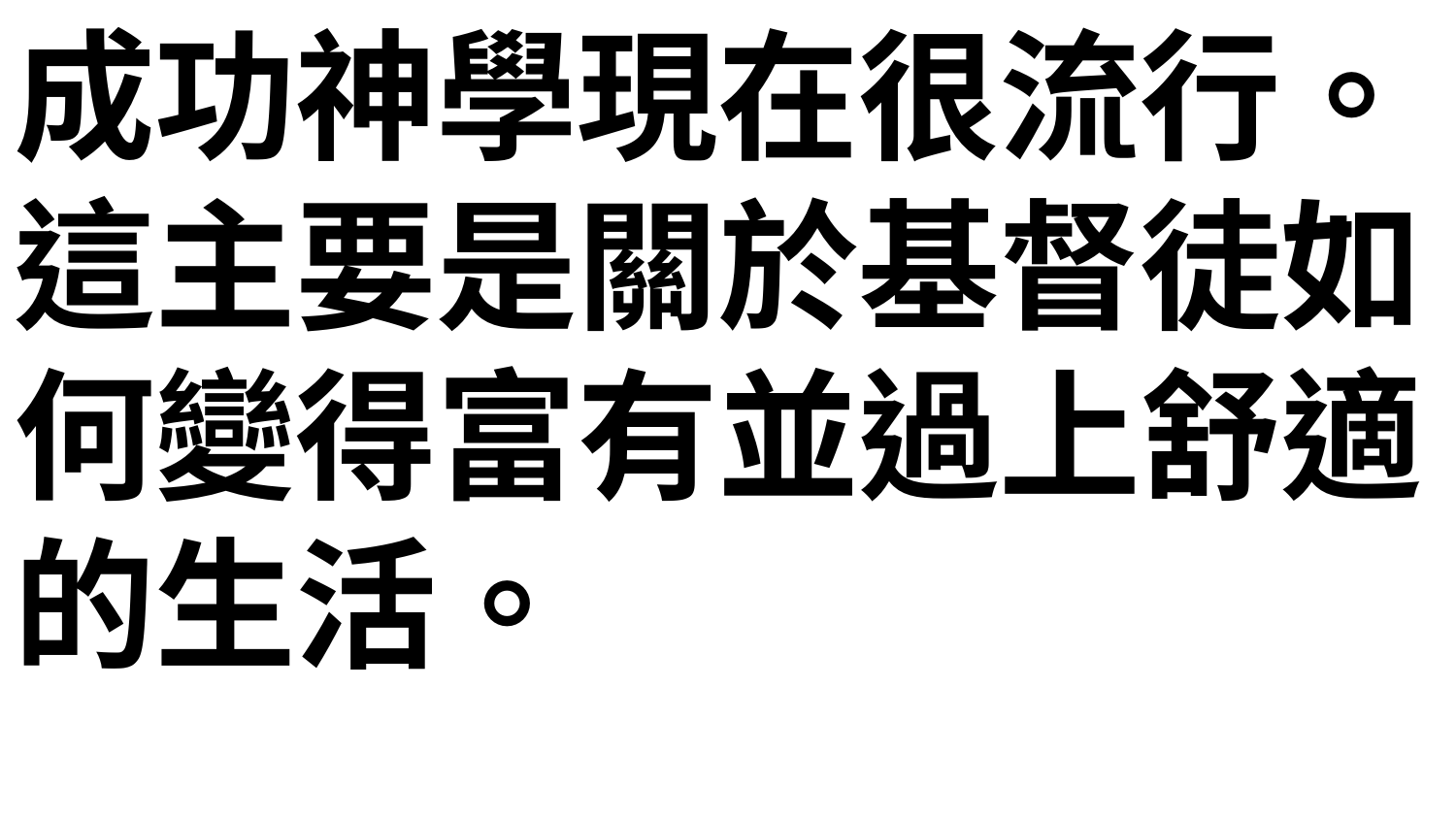

成功神學現在很流行。這主要是關於基督徒如何變得富有並過上舒適的生活。